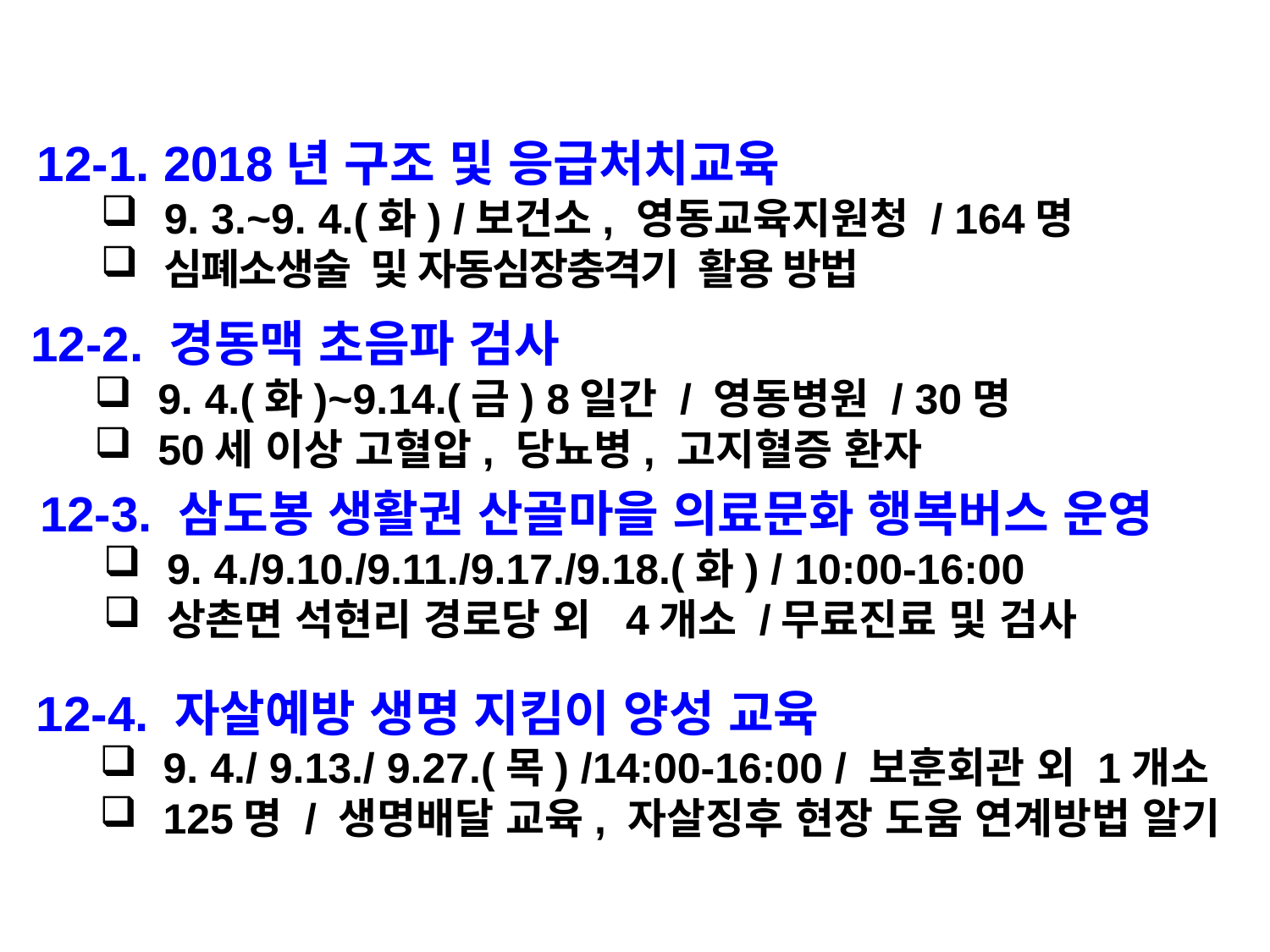

12-1. 2018년 구조 및 응급처치교육
9. 3.~9. 4.(화) /보건소, 영동교육지원청 / 164명
심폐소생술  및 자동심장충격기  활용 방법
12-2. 경동맥 초음파 검사
9. 4.(화)~9.14.(금) 8일간 / 영동병원 / 30명
50세 이상 고혈압, 당뇨병, 고지혈증 환자

12-3. 삼도봉 생활권 산골마을 의료문화 행복버스 운영
9. 4./9.10./9.11./9.17./9.18.(화) / 10:00-16:00
상촌면 석현리 경로당 외  4개소 /무료진료 및 검사

12-4. 자살예방 생명 지킴이 양성 교육
9. 4./ 9.13./ 9.27.(목) /14:00-16:00 / 보훈회관 외 1개소
125명 / 생명배달 교육, 자살징후 현장 도움 연계방법 알기